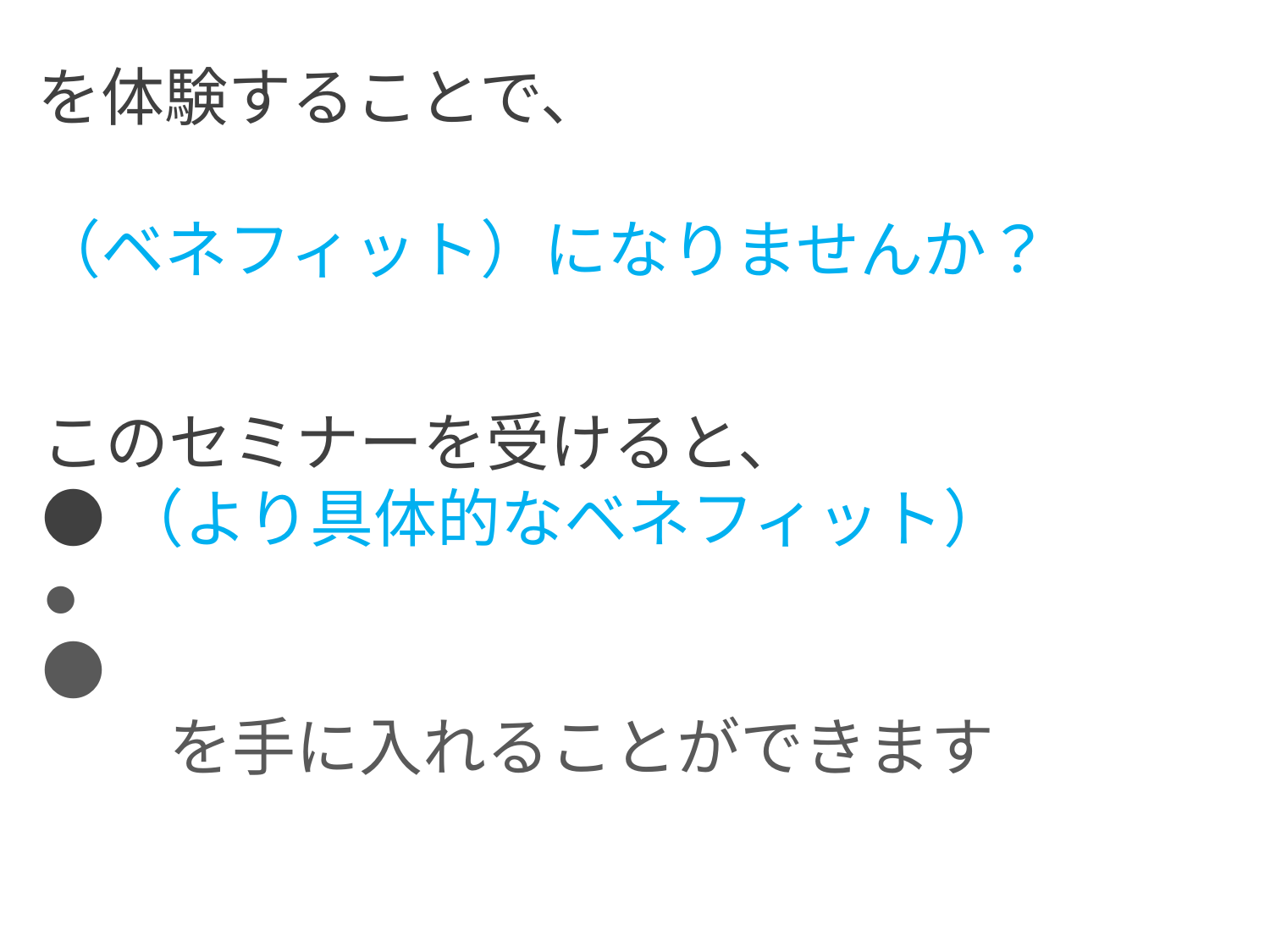

を体験することで、
（ベネフィット）になりませんか？

このセミナーを受けると、
●（より具体的なベネフィット）
●
●
　　を手に入れることができます